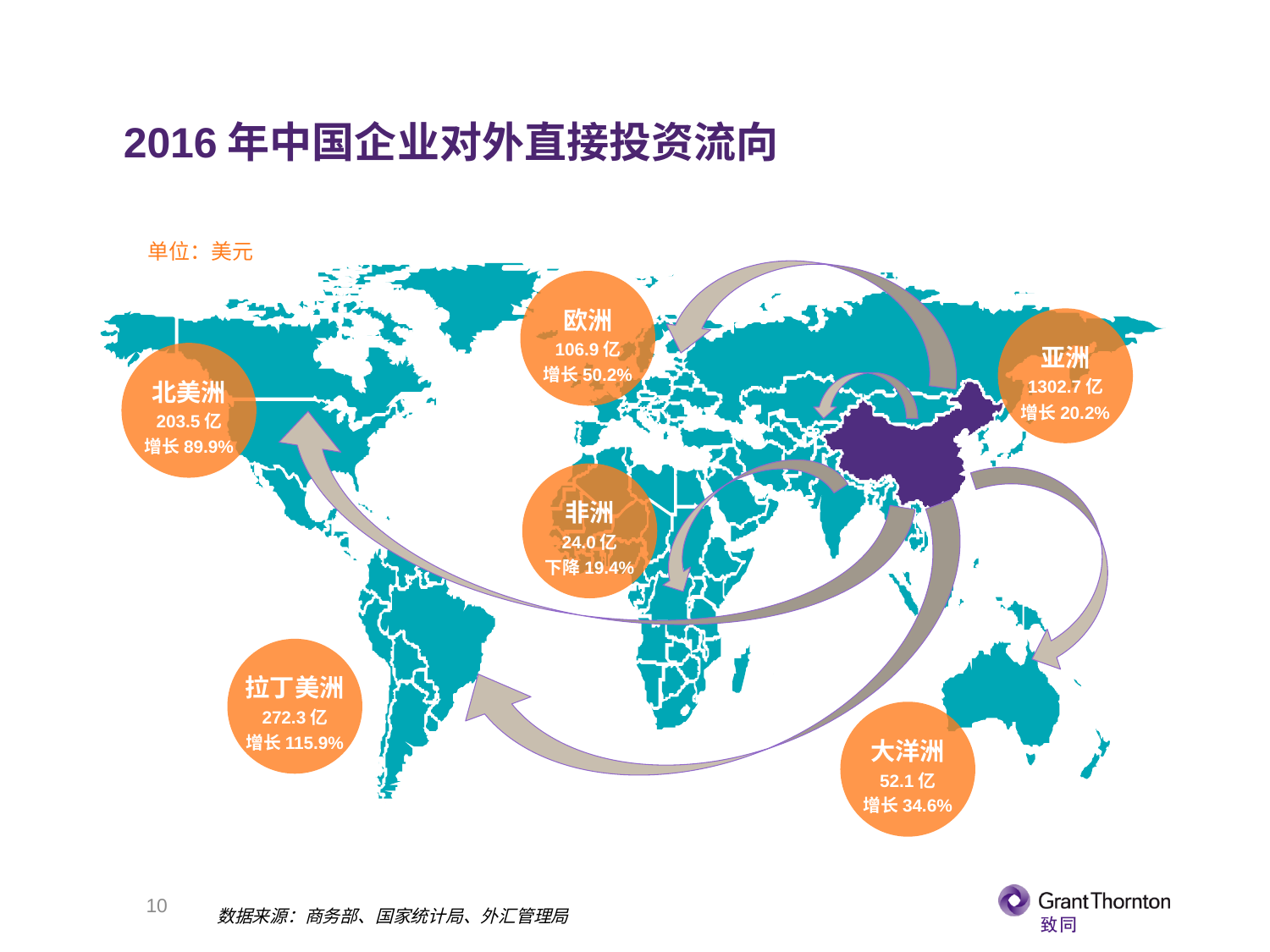

2016年中国企业对外直接投资流向

单位：美元

欧洲
106.9亿
增长50.2%

亚洲
1302.7亿
增长20.2%

北美洲
203.5亿
增长89.9%

非洲
24.0亿
下降19.4%

9.25亿美元
2013年
全球税务收入

拉丁美洲
272.3亿
增长115.9%

大洋洲
52.1亿
增长34.6%
10
数据来源：商务部、国家统计局、外汇管理局